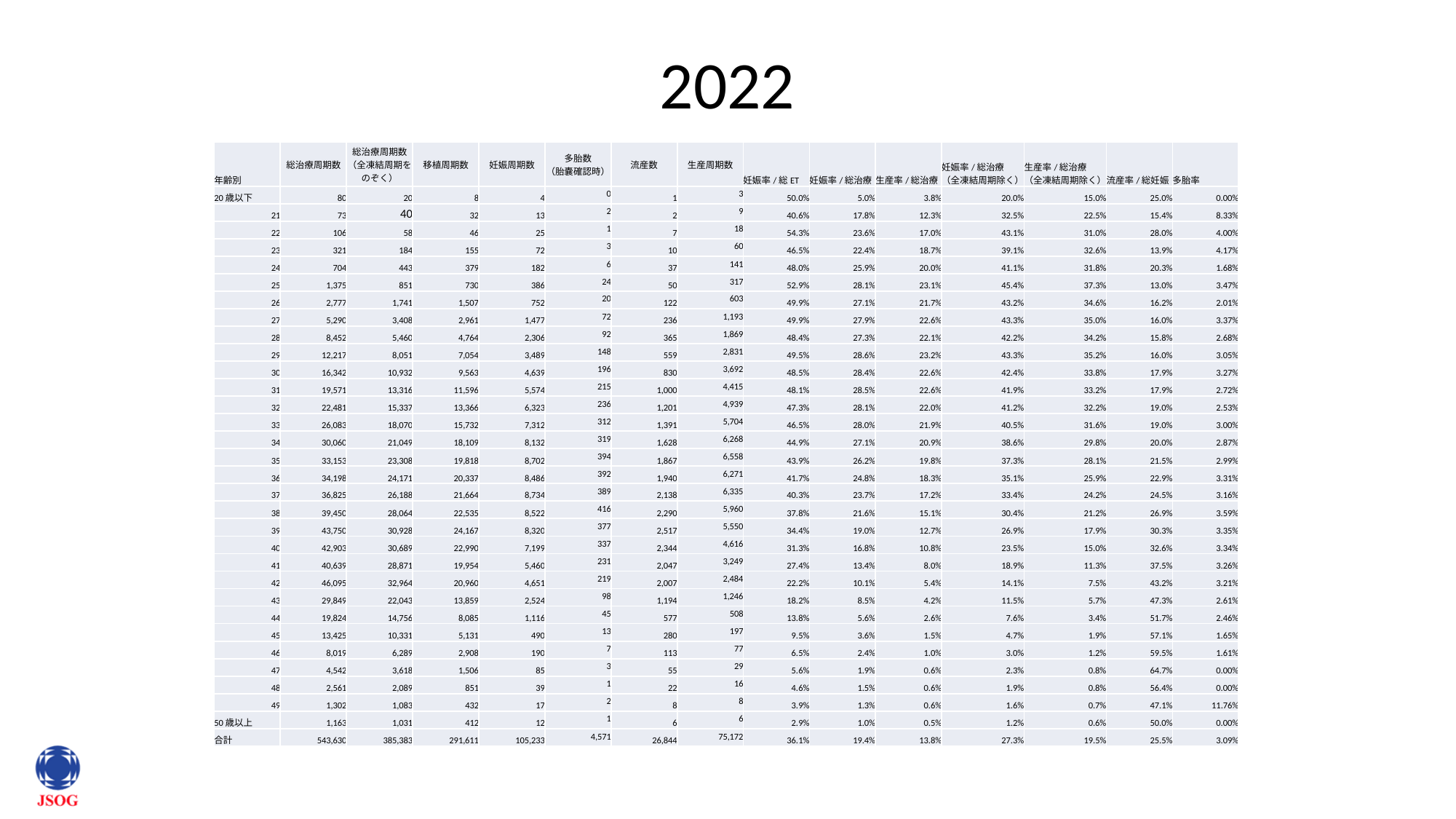

# 2022
| 年齢別 | 総治療周期数 | 総治療周期数（全凍結周期をのぞく） | 移植周期数 | 妊娠周期数 | 多胎数 （胎嚢確認時） | 流産数 | 生産周期数 | 妊娠率/総ET | 妊娠率/総治療 | 生産率/総治療 | 妊娠率/総治療 （全凍結周期除く） | 生産率/総治療 （全凍結周期除く） | 流産率/総妊娠 | 多胎率 |
| --- | --- | --- | --- | --- | --- | --- | --- | --- | --- | --- | --- | --- | --- | --- |
| 20歳以下 | 80 | 20 | 8 | 4 | 0 | 1 | 3 | 50.0% | 5.0% | 3.8% | 20.0% | 15.0% | 25.0% | 0.00% |
| 21 | 73 | 40 | 32 | 13 | 2 | 2 | 9 | 40.6% | 17.8% | 12.3% | 32.5% | 22.5% | 15.4% | 8.33% |
| 22 | 106 | 58 | 46 | 25 | 1 | 7 | 18 | 54.3% | 23.6% | 17.0% | 43.1% | 31.0% | 28.0% | 4.00% |
| 23 | 321 | 184 | 155 | 72 | 3 | 10 | 60 | 46.5% | 22.4% | 18.7% | 39.1% | 32.6% | 13.9% | 4.17% |
| 24 | 704 | 443 | 379 | 182 | 6 | 37 | 141 | 48.0% | 25.9% | 20.0% | 41.1% | 31.8% | 20.3% | 1.68% |
| 25 | 1,375 | 851 | 730 | 386 | 24 | 50 | 317 | 52.9% | 28.1% | 23.1% | 45.4% | 37.3% | 13.0% | 3.47% |
| 26 | 2,777 | 1,741 | 1,507 | 752 | 20 | 122 | 603 | 49.9% | 27.1% | 21.7% | 43.2% | 34.6% | 16.2% | 2.01% |
| 27 | 5,290 | 3,408 | 2,961 | 1,477 | 72 | 236 | 1,193 | 49.9% | 27.9% | 22.6% | 43.3% | 35.0% | 16.0% | 3.37% |
| 28 | 8,452 | 5,460 | 4,764 | 2,306 | 92 | 365 | 1,869 | 48.4% | 27.3% | 22.1% | 42.2% | 34.2% | 15.8% | 2.68% |
| 29 | 12,217 | 8,051 | 7,054 | 3,489 | 148 | 559 | 2,831 | 49.5% | 28.6% | 23.2% | 43.3% | 35.2% | 16.0% | 3.05% |
| 30 | 16,342 | 10,932 | 9,563 | 4,639 | 196 | 830 | 3,692 | 48.5% | 28.4% | 22.6% | 42.4% | 33.8% | 17.9% | 3.27% |
| 31 | 19,571 | 13,316 | 11,596 | 5,574 | 215 | 1,000 | 4,415 | 48.1% | 28.5% | 22.6% | 41.9% | 33.2% | 17.9% | 2.72% |
| 32 | 22,481 | 15,337 | 13,366 | 6,323 | 236 | 1,201 | 4,939 | 47.3% | 28.1% | 22.0% | 41.2% | 32.2% | 19.0% | 2.53% |
| 33 | 26,083 | 18,070 | 15,732 | 7,312 | 312 | 1,391 | 5,704 | 46.5% | 28.0% | 21.9% | 40.5% | 31.6% | 19.0% | 3.00% |
| 34 | 30,060 | 21,049 | 18,109 | 8,132 | 319 | 1,628 | 6,268 | 44.9% | 27.1% | 20.9% | 38.6% | 29.8% | 20.0% | 2.87% |
| 35 | 33,153 | 23,308 | 19,818 | 8,702 | 394 | 1,867 | 6,558 | 43.9% | 26.2% | 19.8% | 37.3% | 28.1% | 21.5% | 2.99% |
| 36 | 34,198 | 24,171 | 20,337 | 8,486 | 392 | 1,940 | 6,271 | 41.7% | 24.8% | 18.3% | 35.1% | 25.9% | 22.9% | 3.31% |
| 37 | 36,825 | 26,188 | 21,664 | 8,734 | 389 | 2,138 | 6,335 | 40.3% | 23.7% | 17.2% | 33.4% | 24.2% | 24.5% | 3.16% |
| 38 | 39,450 | 28,064 | 22,535 | 8,522 | 416 | 2,290 | 5,960 | 37.8% | 21.6% | 15.1% | 30.4% | 21.2% | 26.9% | 3.59% |
| 39 | 43,750 | 30,928 | 24,167 | 8,320 | 377 | 2,517 | 5,550 | 34.4% | 19.0% | 12.7% | 26.9% | 17.9% | 30.3% | 3.35% |
| 40 | 42,903 | 30,689 | 22,990 | 7,199 | 337 | 2,344 | 4,616 | 31.3% | 16.8% | 10.8% | 23.5% | 15.0% | 32.6% | 3.34% |
| 41 | 40,639 | 28,871 | 19,954 | 5,460 | 231 | 2,047 | 3,249 | 27.4% | 13.4% | 8.0% | 18.9% | 11.3% | 37.5% | 3.26% |
| 42 | 46,095 | 32,964 | 20,960 | 4,651 | 219 | 2,007 | 2,484 | 22.2% | 10.1% | 5.4% | 14.1% | 7.5% | 43.2% | 3.21% |
| 43 | 29,849 | 22,043 | 13,859 | 2,524 | 98 | 1,194 | 1,246 | 18.2% | 8.5% | 4.2% | 11.5% | 5.7% | 47.3% | 2.61% |
| 44 | 19,824 | 14,756 | 8,085 | 1,116 | 45 | 577 | 508 | 13.8% | 5.6% | 2.6% | 7.6% | 3.4% | 51.7% | 2.46% |
| 45 | 13,425 | 10,331 | 5,131 | 490 | 13 | 280 | 197 | 9.5% | 3.6% | 1.5% | 4.7% | 1.9% | 57.1% | 1.65% |
| 46 | 8,019 | 6,289 | 2,908 | 190 | 7 | 113 | 77 | 6.5% | 2.4% | 1.0% | 3.0% | 1.2% | 59.5% | 1.61% |
| 47 | 4,542 | 3,618 | 1,506 | 85 | 3 | 55 | 29 | 5.6% | 1.9% | 0.6% | 2.3% | 0.8% | 64.7% | 0.00% |
| 48 | 2,561 | 2,089 | 851 | 39 | 1 | 22 | 16 | 4.6% | 1.5% | 0.6% | 1.9% | 0.8% | 56.4% | 0.00% |
| 49 | 1,302 | 1,083 | 432 | 17 | 2 | 8 | 8 | 3.9% | 1.3% | 0.6% | 1.6% | 0.7% | 47.1% | 11.76% |
| 50歳以上 | 1,163 | 1,031 | 412 | 12 | 1 | 6 | 6 | 2.9% | 1.0% | 0.5% | 1.2% | 0.6% | 50.0% | 0.00% |
| 合計 | 543,630 | 385,383 | 291,611 | 105,233 | 4,571 | 26,844 | 75,172 | 36.1% | 19.4% | 13.8% | 27.3% | 19.5% | 25.5% | 3.09% |